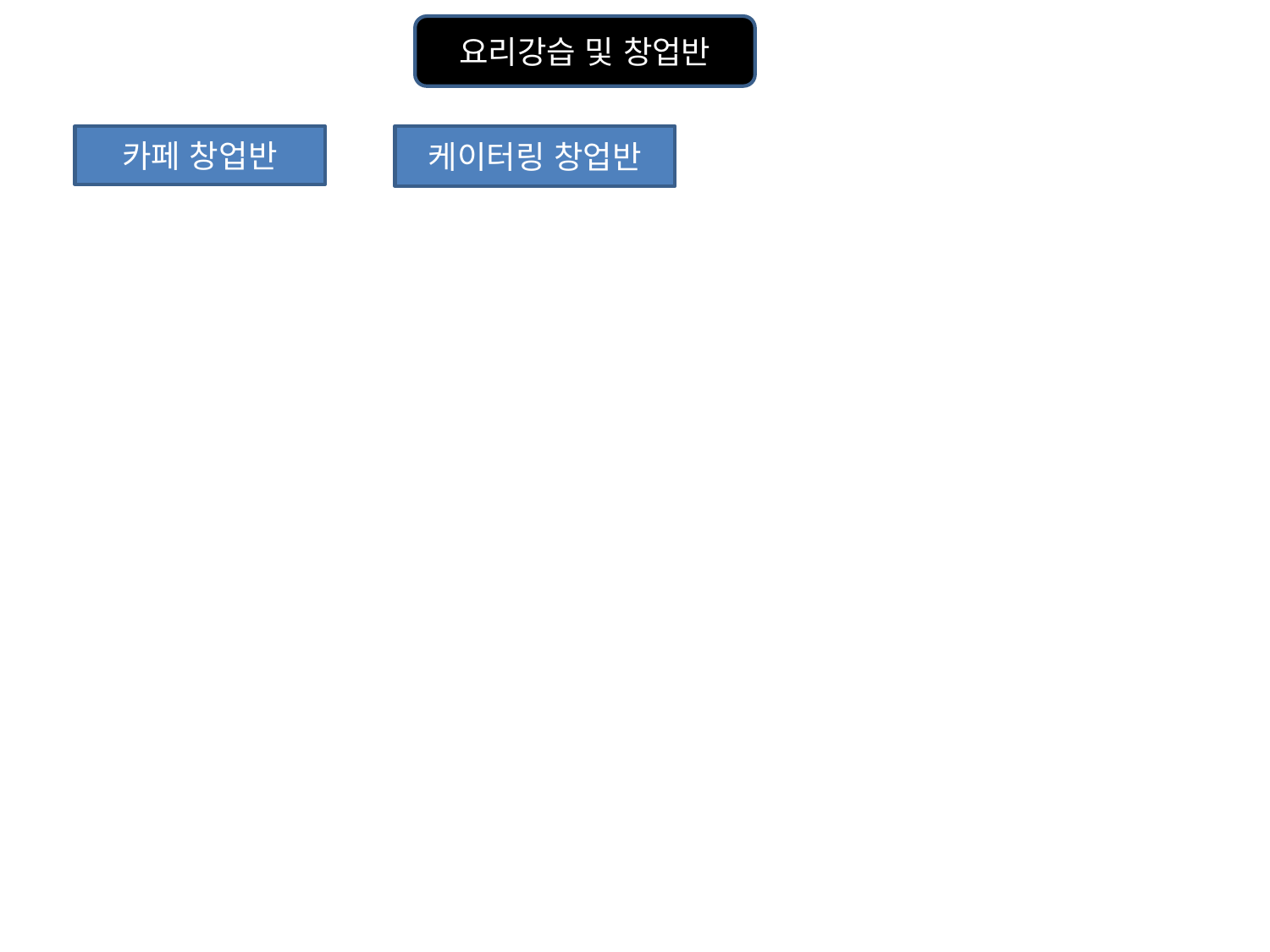

요리강습 및 창업반
카페 창업반
케이터링 창업반